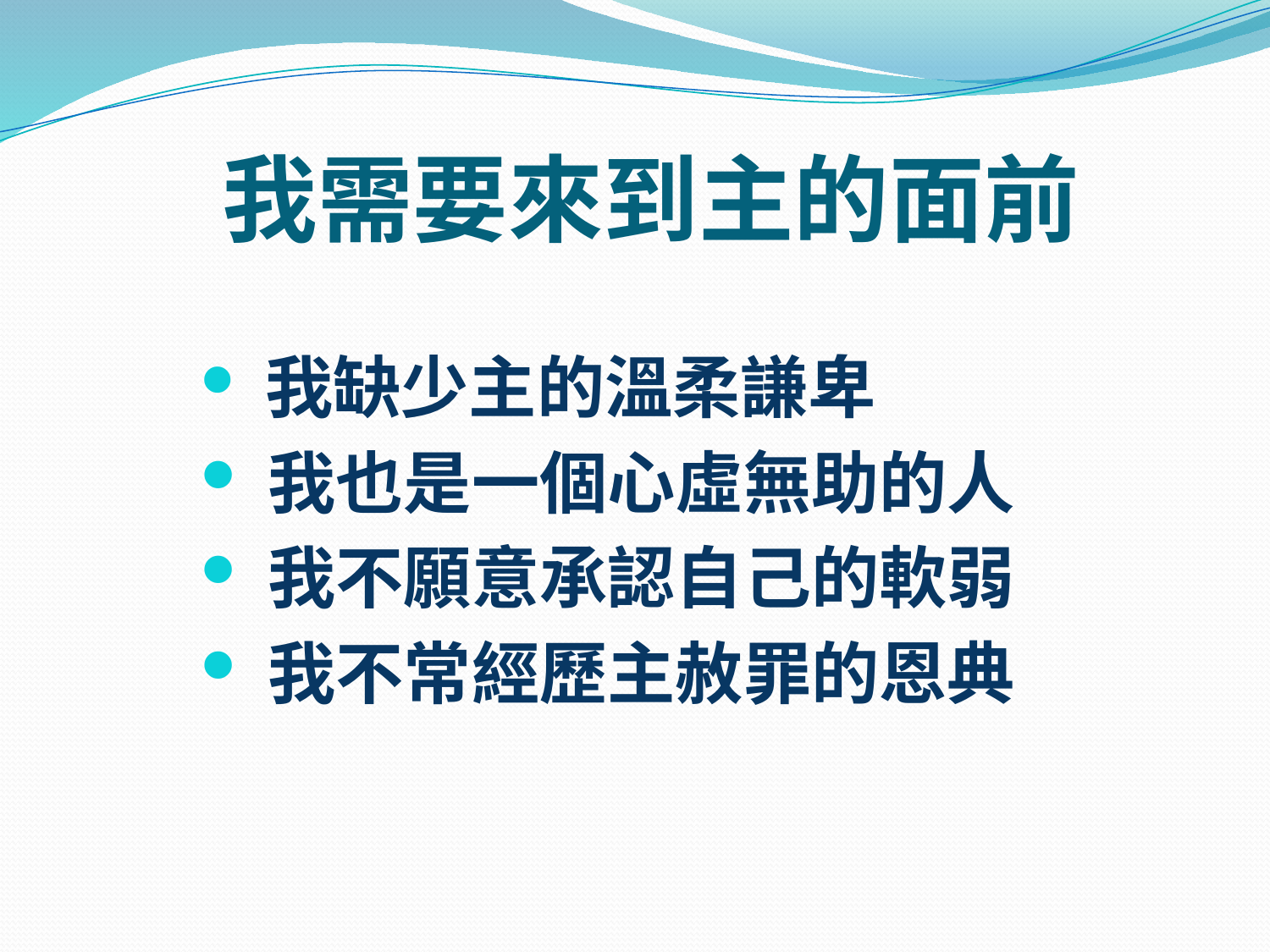

# 我需要來到主的面前
 我缺少主的溫柔謙卑
 我也是一個心虛無助的人
 我不願意承認自己的軟弱
 我不常經歷主赦罪的恩典